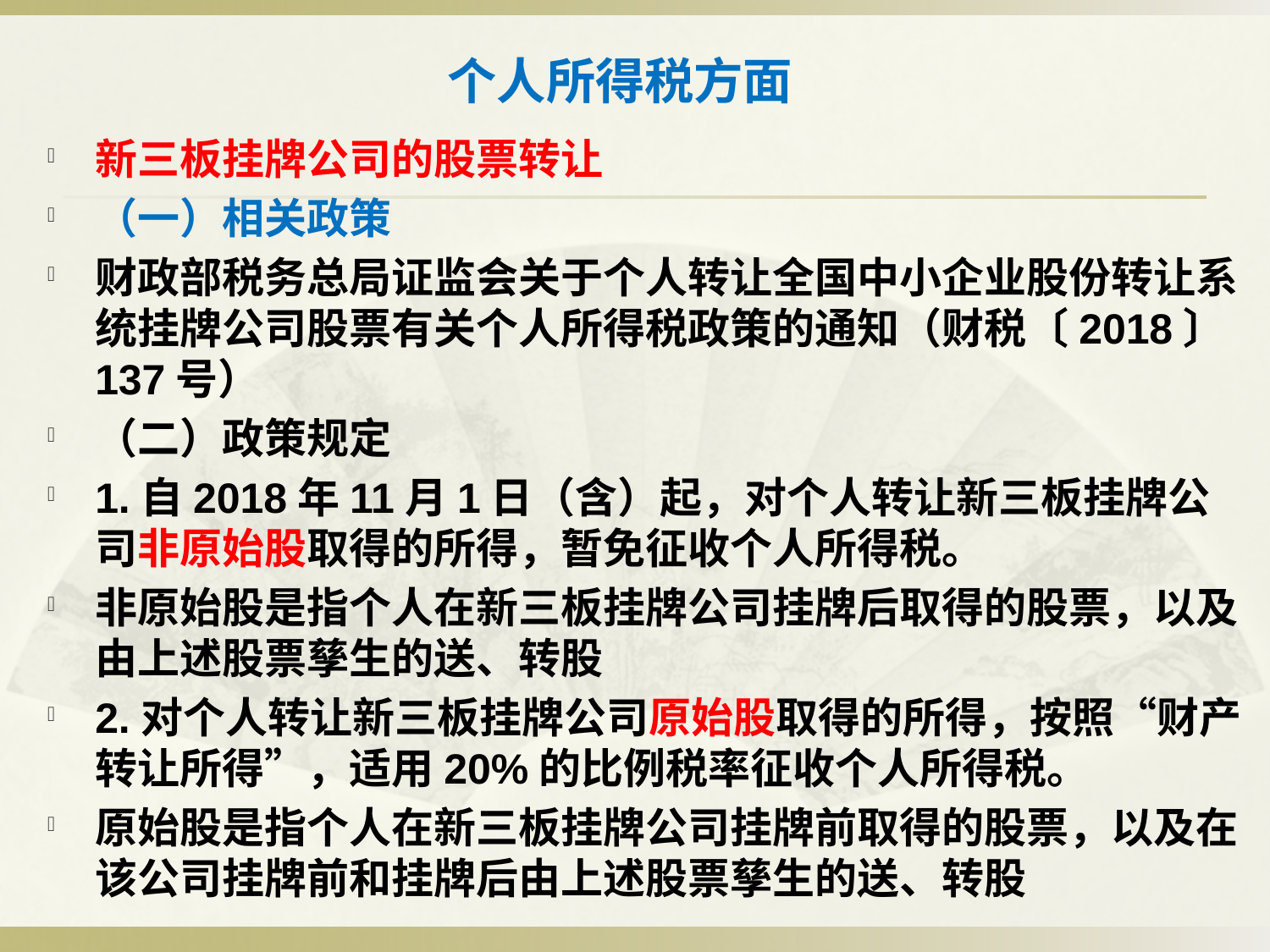

# 个人所得税方面
新三板挂牌公司的股票转让
（一）相关政策
财政部税务总局证监会关于个人转让全国中小企业股份转让系统挂牌公司股票有关个人所得税政策的通知（财税〔2018〕137号）
（二）政策规定
1.自2018年11月1日（含）起，对个人转让新三板挂牌公司非原始股取得的所得，暂免征收个人所得税。
非原始股是指个人在新三板挂牌公司挂牌后取得的股票，以及由上述股票孳生的送、转股
2.对个人转让新三板挂牌公司原始股取得的所得，按照“财产转让所得”，适用20%的比例税率征收个人所得税。
原始股是指个人在新三板挂牌公司挂牌前取得的股票，以及在该公司挂牌前和挂牌后由上述股票孳生的送、转股